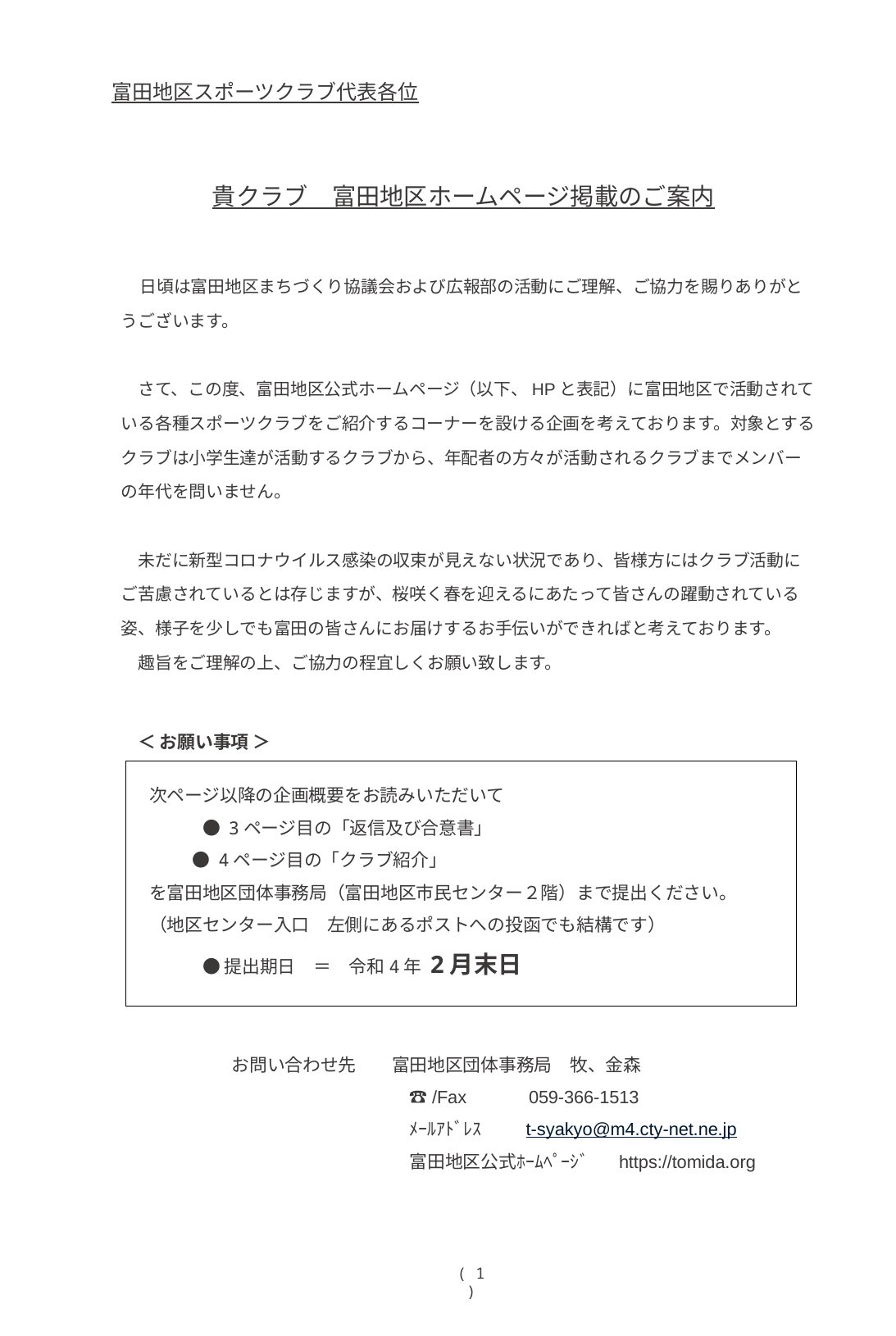

# 富田地区スポーツクラブ代表各位

貴クラブ　富田地区ホームページ掲載のご案内
　日頃は富田地区まちづくり協議会および広報部の活動にご理解、ご協力を賜りありがとうございます。

　さて、この度、富田地区公式ホームページ（以下、HPと表記）に富田地区で活動されている各種スポーツクラブをご紹介するコーナーを設ける企画を考えております。対象とするクラブは小学生達が活動するクラブから、年配者の方々が活動されるクラブまでメンバーの年代を問いません。

　未だに新型コロナウイルス感染の収束が見えない状況であり、皆様方にはクラブ活動にご苦慮されているとは存じますが、桜咲く春を迎えるにあたって皆さんの躍動されている姿、様子を少しでも富田の皆さんにお届けするお手伝いができればと考えております。
　趣旨をご理解の上、ご協力の程宜しくお願い致します。
＜ お願い事項 ＞

次ページ以降の企画概要をお読みいただいて
　　　● 3ページ目の「返信及び合意書」
　　  ● 4ページ目の「クラブ紹介」
を富田地区団体事務局（富田地区市民センター２階）まで提出ください。
（地区センター入口　左側にあるポストへの投函でも結構です）
　　　● 提出期日　＝　令和4年 2月末日
お問い合わせ先　　富田地区団体事務局　牧、金森
　　　　　　　　　　☎/Fax　　　059-366-1513
　　　　　　　　　　ﾒｰﾙｱﾄﾞﾚｽ　　 t-syakyo@m4.cty-net.ne.jp
　　　　　　　　　　富田地区公式ﾎｰﾑﾍﾟｰｼﾞ　  https://tomida.org
( 1 )